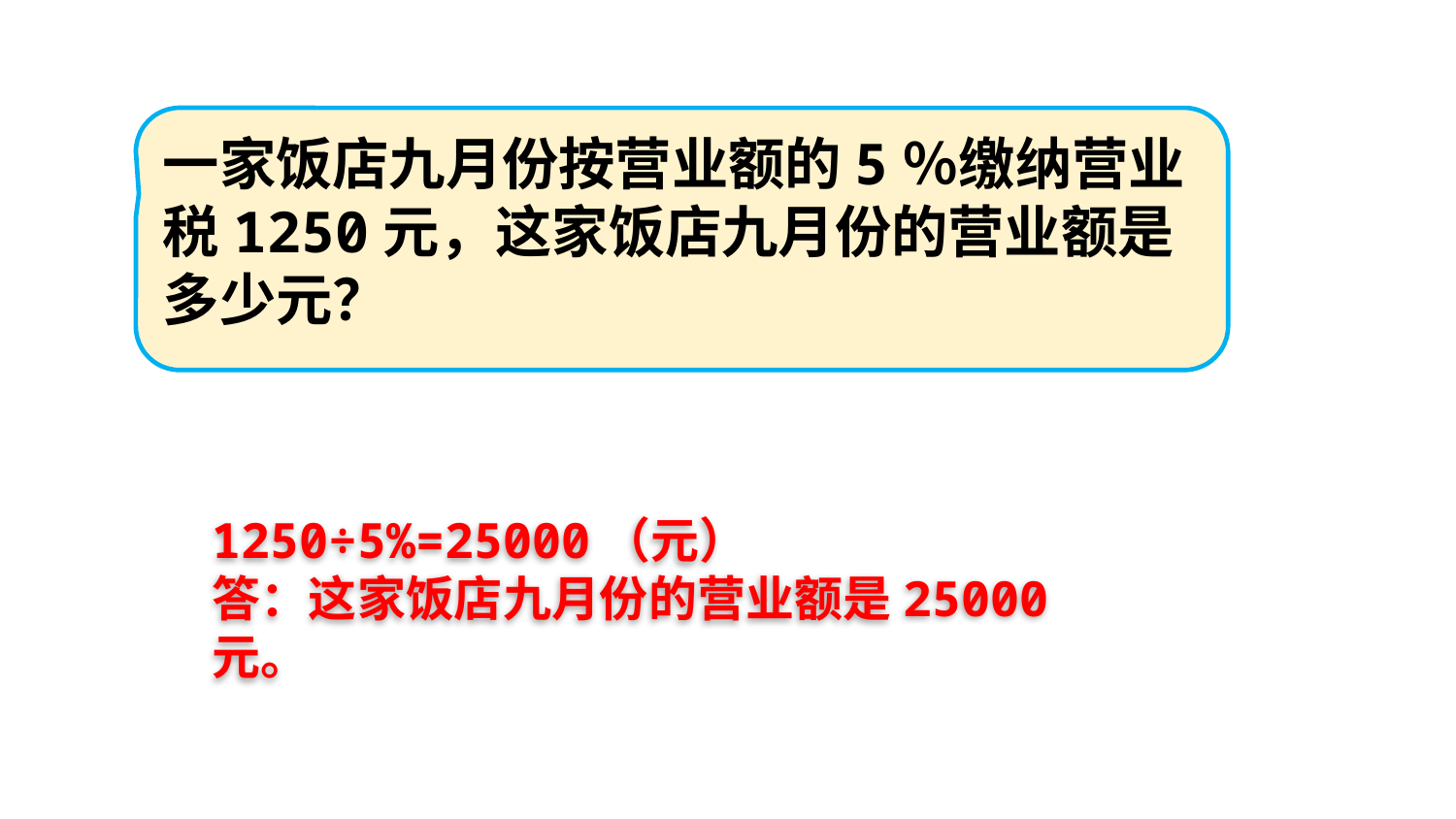

一家饭店九月份按营业额的5％缴纳营业税1250元，这家饭店九月份的营业额是多少元？
1250÷5%=25000（元）
答：这家饭店九月份的营业额是25000元。